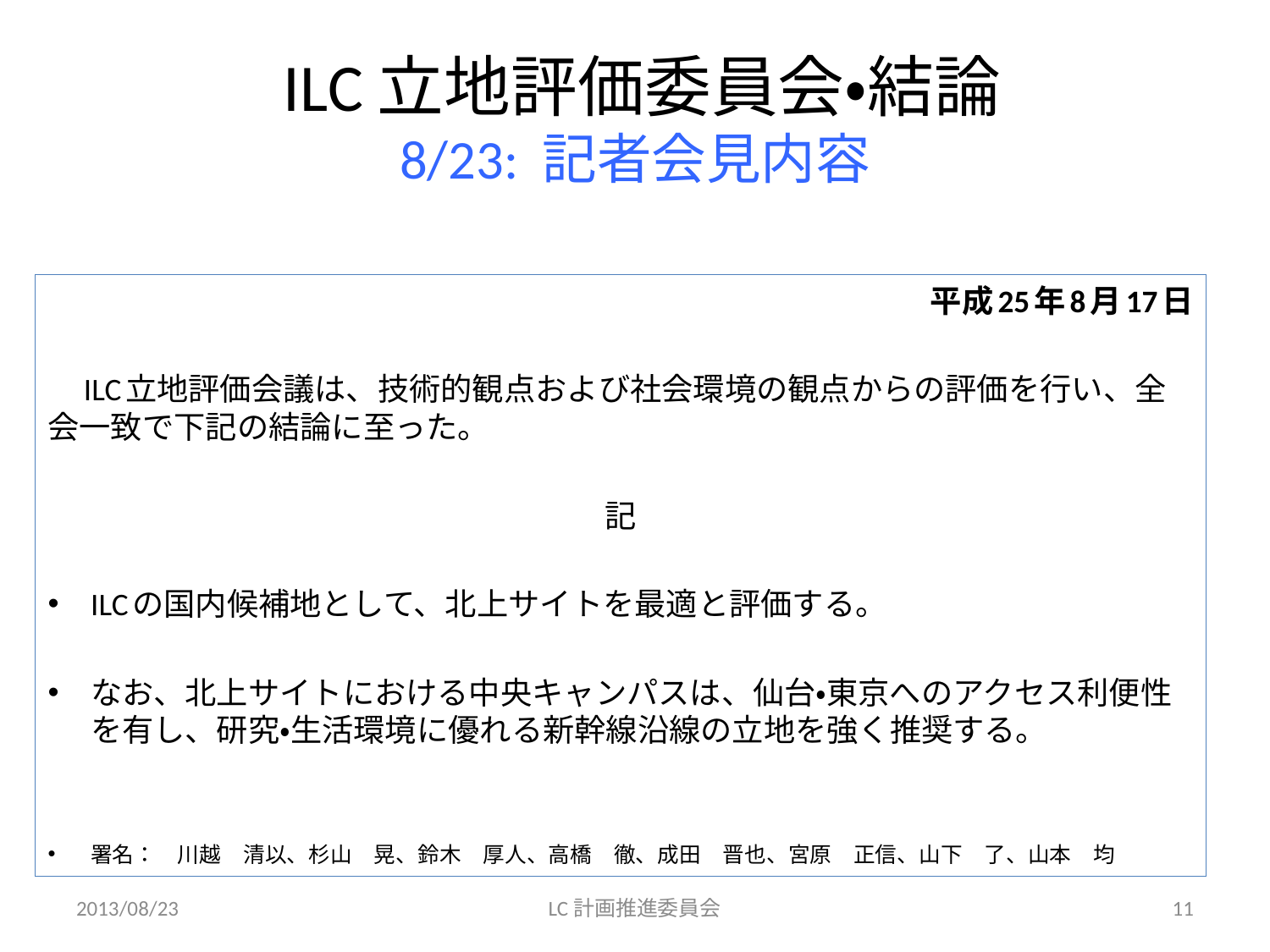

# ILC立地評価委員会・結論 8/23: 記者会見内容
平成25年8月17日

　ILC立地評価会議は、技術的観点および社会環境の観点からの評価を行い、全会一致で下記の結論に至った。

記

ILCの国内候補地として、北上サイトを最適と評価する。

なお、北上サイトにおける中央キャンパスは、仙台・東京へのアクセス利便性を有し、研究・生活環境に優れる新幹線沿線の立地を強く推奨する。

署名：　川越　清以、杉山　晃、鈴木　厚人、高橋　徹、成田　晋也、宮原　正信、山下　了、山本　均
2013/08/23
LC計画推進委員会
11